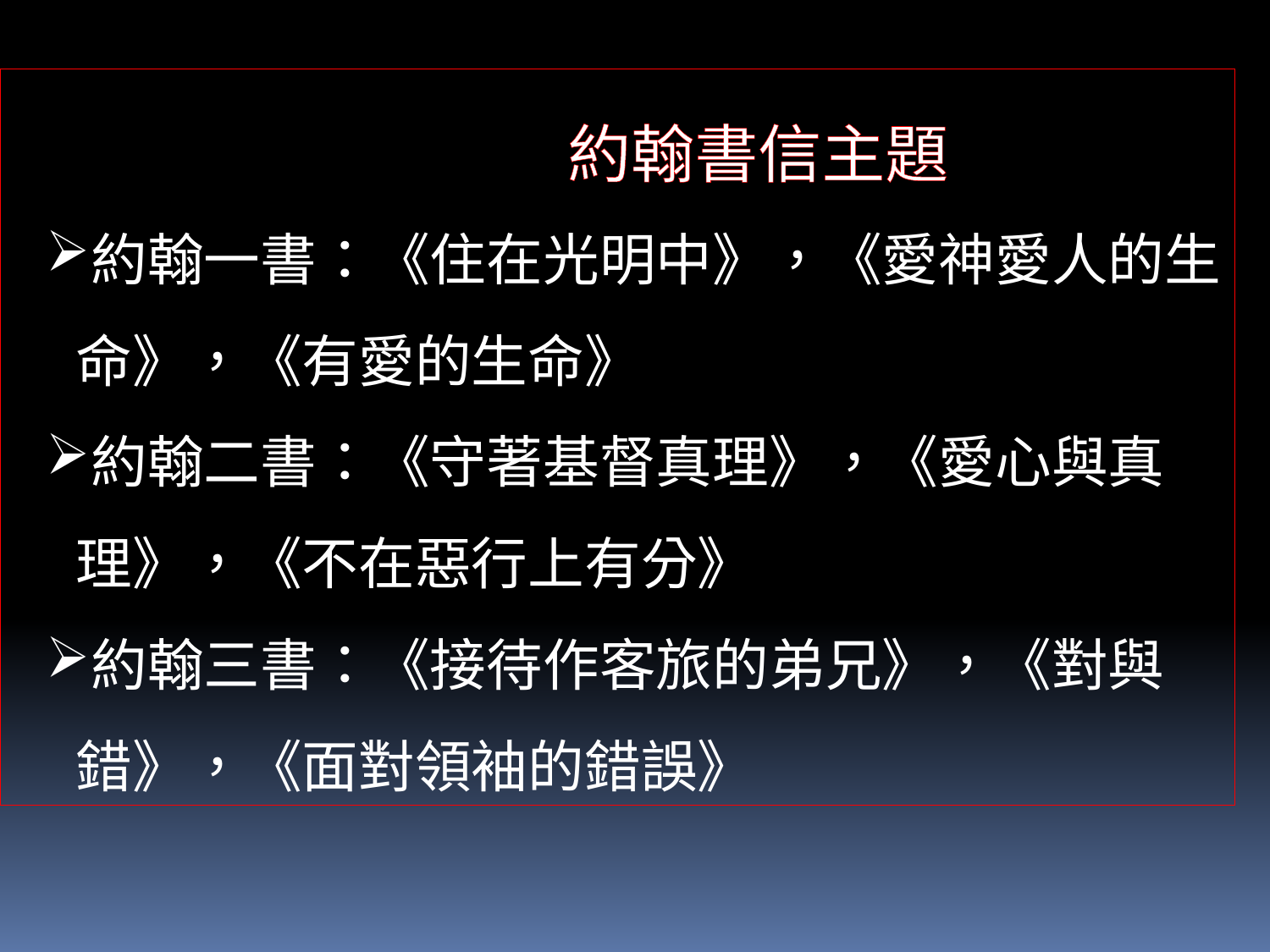

約翰書信主題
約翰一書：《住在光明中》，《愛神愛人的生命》，《有愛的生命》
約翰二書：《守著基督真理》，《愛心與真理》，《不在惡行上有分》
約翰三書：《接待作客旅的弟兄》，《對與錯》，《面對領袖的錯誤》